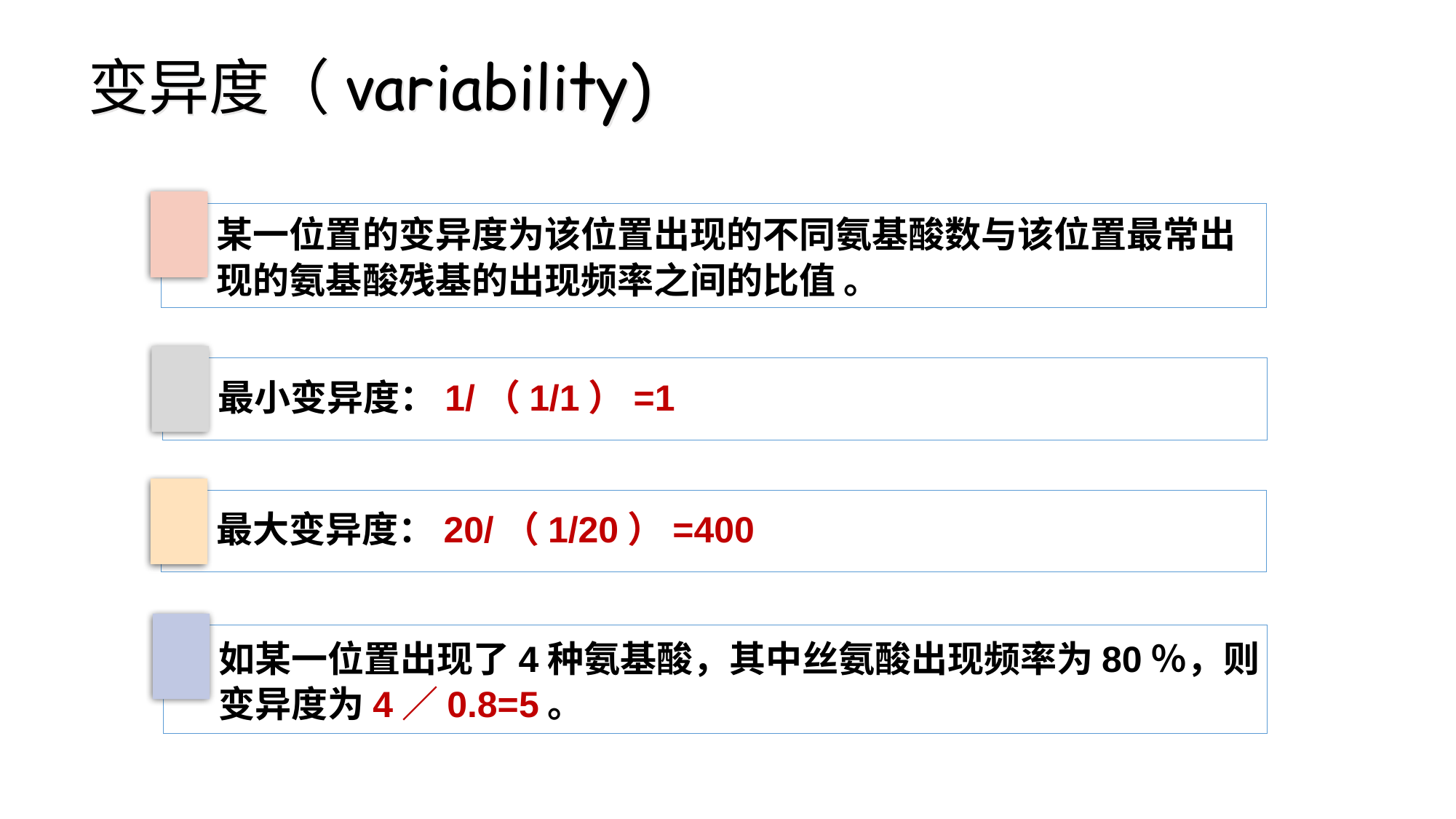

变异度（variability)

某一位置的变异度为该位置出现的不同氨基酸数与该位置最常出现的氨基酸残基的出现频率之间的比值 。

最小变异度：1/（1/1）=1

最大变异度：20/（1/20）=400

如某一位置出现了4种氨基酸，其中丝氨酸出现频率为80％，则变异度为4／0.8=5。